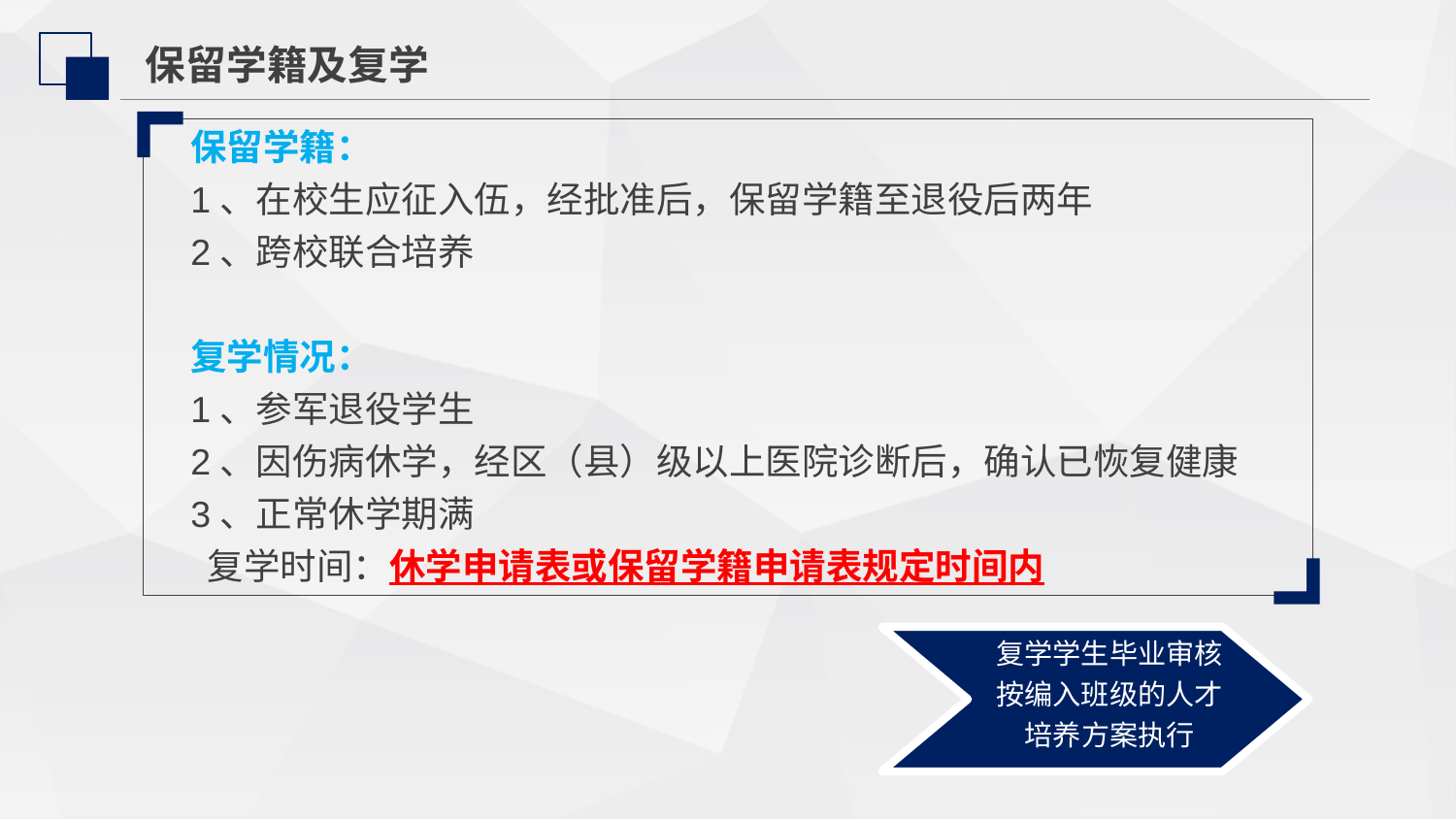

保留学籍及复学

保留学籍：
1、在校生应征入伍，经批准后，保留学籍至退役后两年
2、跨校联合培养

复学情况：
1、参军退役学生
2、因伤病休学，经区（县）级以上医院诊断后，确认已恢复健康
3、正常休学期满
 复学时间：休学申请表或保留学籍申请表规定时间内

复学学生毕业审核按编入班级的人才培养方案执行